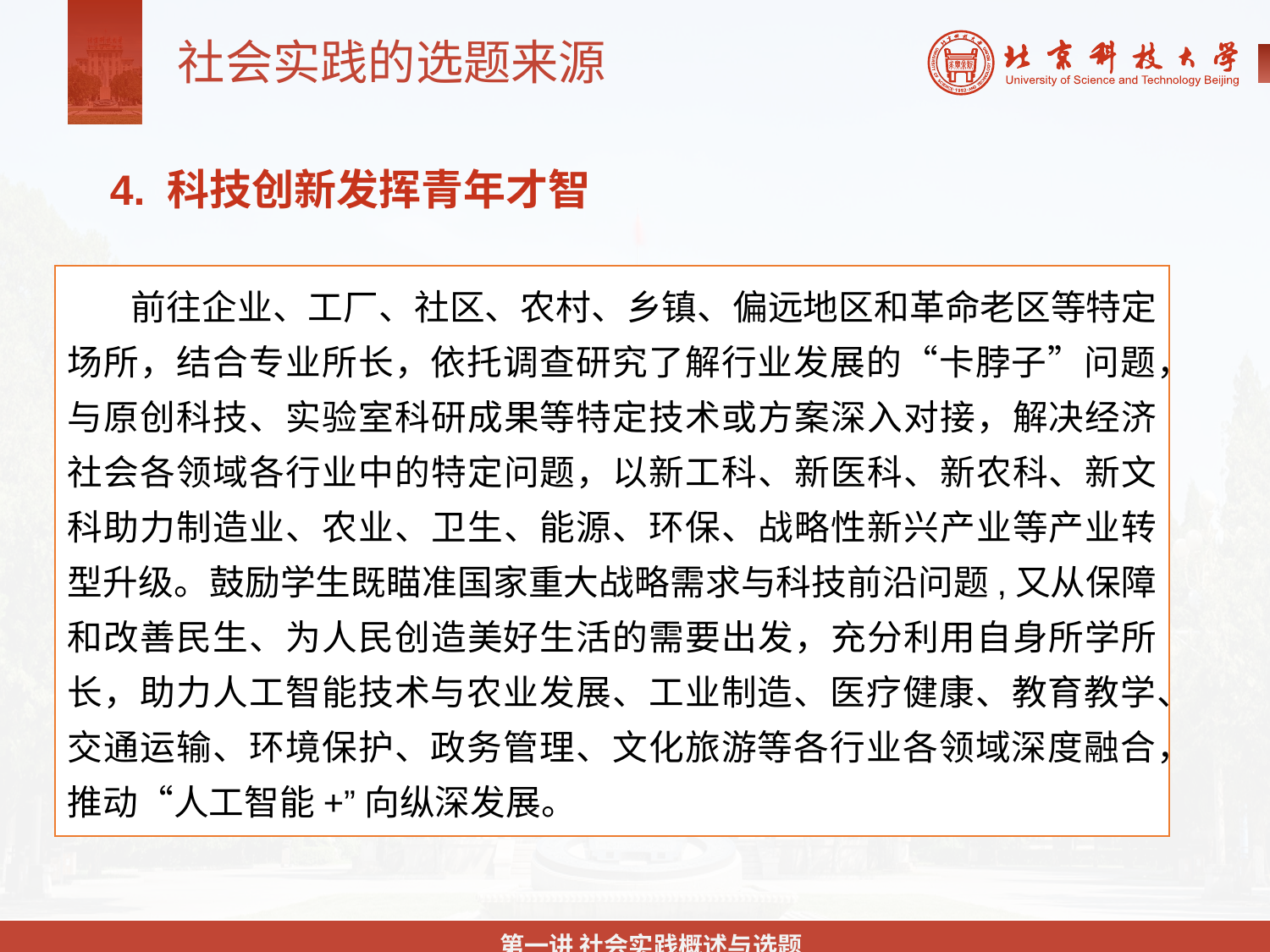

社会实践的选题来源
4. 科技创新发挥青年才智
前往企业、工厂、社区、农村、乡镇、偏远地区和革命老区等特定场所，结合专业所长，依托调查研究了解行业发展的“卡脖子”问题，与原创科技、实验室科研成果等特定技术或方案深入对接，解决经济社会各领域各行业中的特定问题，以新工科、新医科、新农科、新文科助力制造业、农业、卫生、能源、环保、战略性新兴产业等产业转型升级。鼓励学生既瞄准国家重大战略需求与科技前沿问题,又从保障和改善民生、为人民创造美好生活的需要出发，充分利用自身所学所长，助力人工智能技术与农业发展、工业制造、医疗健康、教育教学、交通运输、环境保护、政务管理、文化旅游等各行业各领域深度融合，推动“人工智能+”向纵深发展。